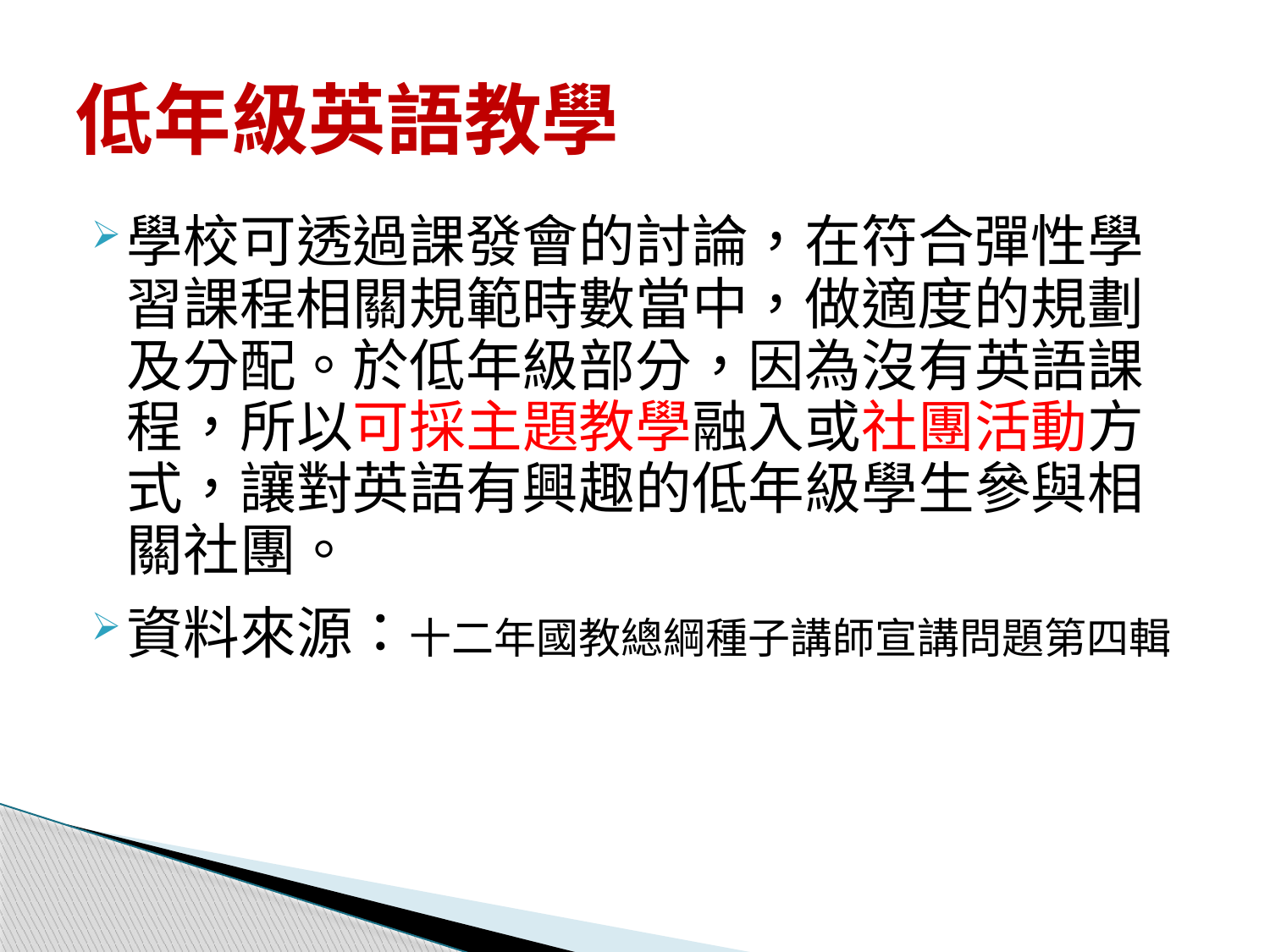

# 低年級英語教學
學校可透過課發會的討論，在符合彈性學習課程相關規範時數當中，做適度的規劃及分配。於低年級部分，因為沒有英語課程，所以可採主題教學融入或社團活動方式，讓對英語有興趣的低年級學生參與相關社團。
資料來源：十二年國教總綱種子講師宣講問題第四輯